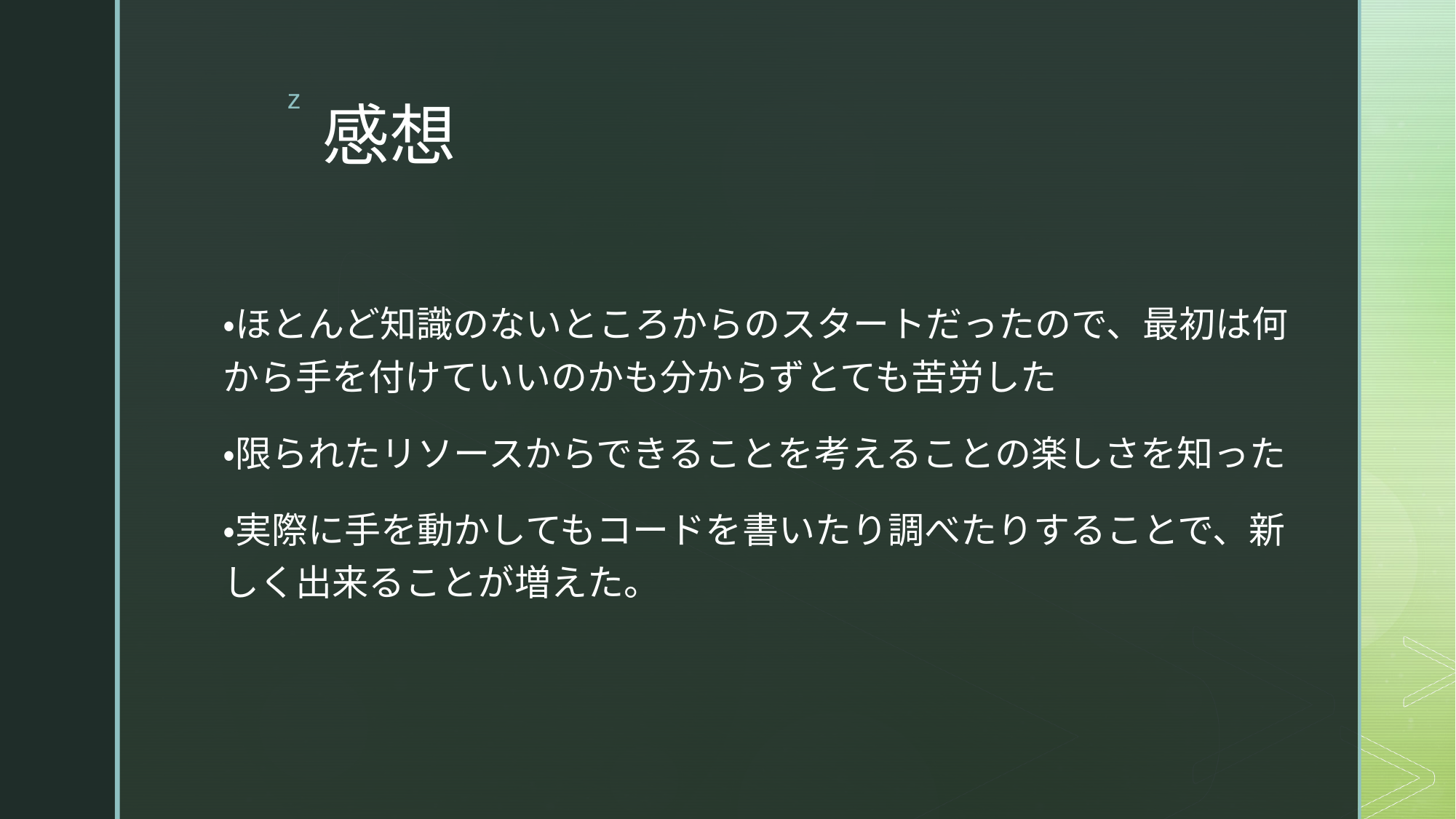

# 感想
・ほとんど知識のないところからのスタートだったので、最初は何から手を付けていいのかも分からずとても苦労した
・限られたリソースからできることを考えることの楽しさを知った
・実際に手を動かしてもコードを書いたり調べたりすることで、新しく出来ることが増えた。